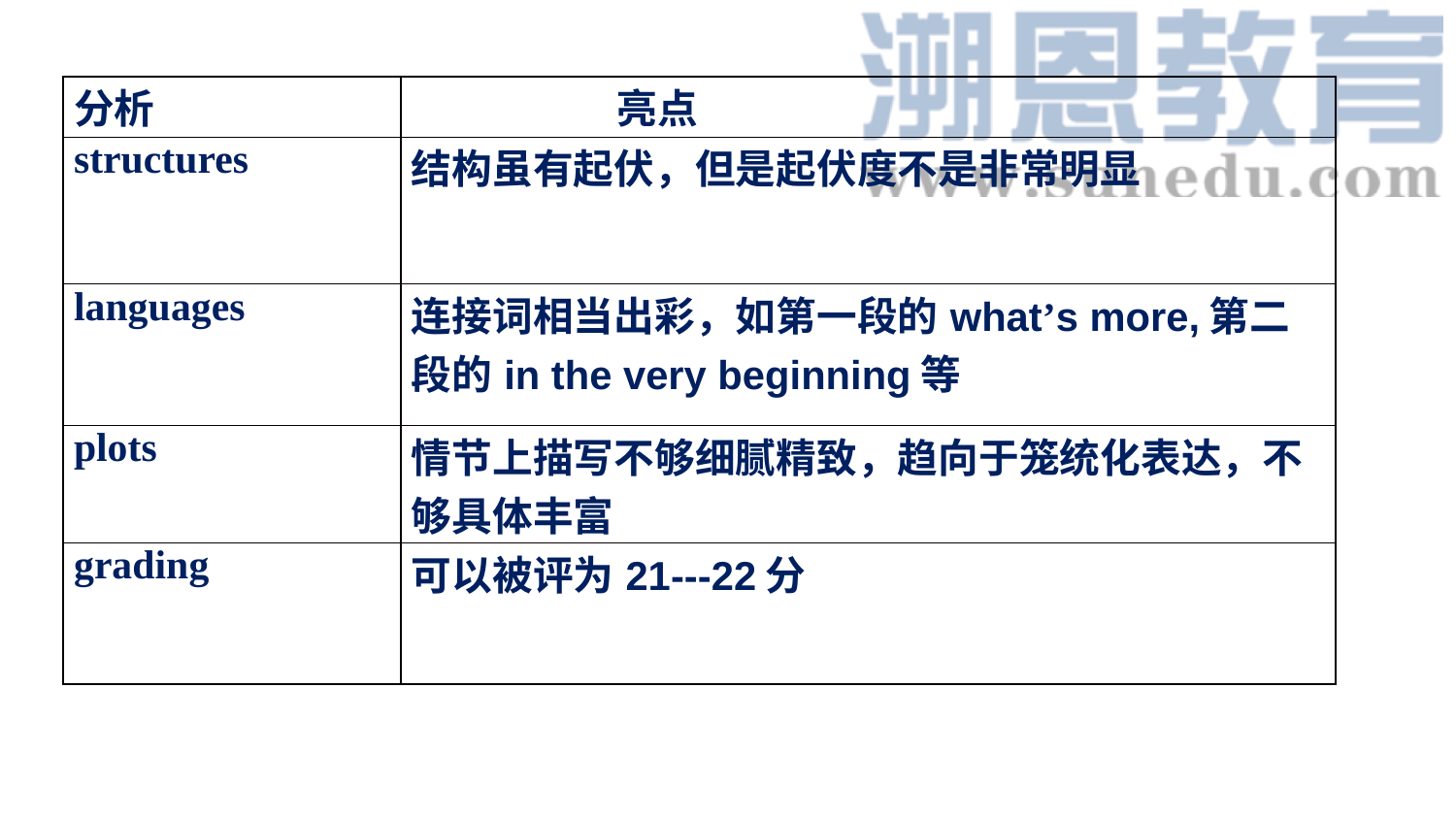

| 分析 | 亮点 |
| --- | --- |
| structures | 结构虽有起伏，但是起伏度不是非常明显 |
| languages | 连接词相当出彩，如第一段的what’s more,第二段的in the very beginning等 |
| plots | 情节上描写不够细腻精致，趋向于笼统化表达，不够具体丰富 |
| grading | 可以被评为21---22分 |